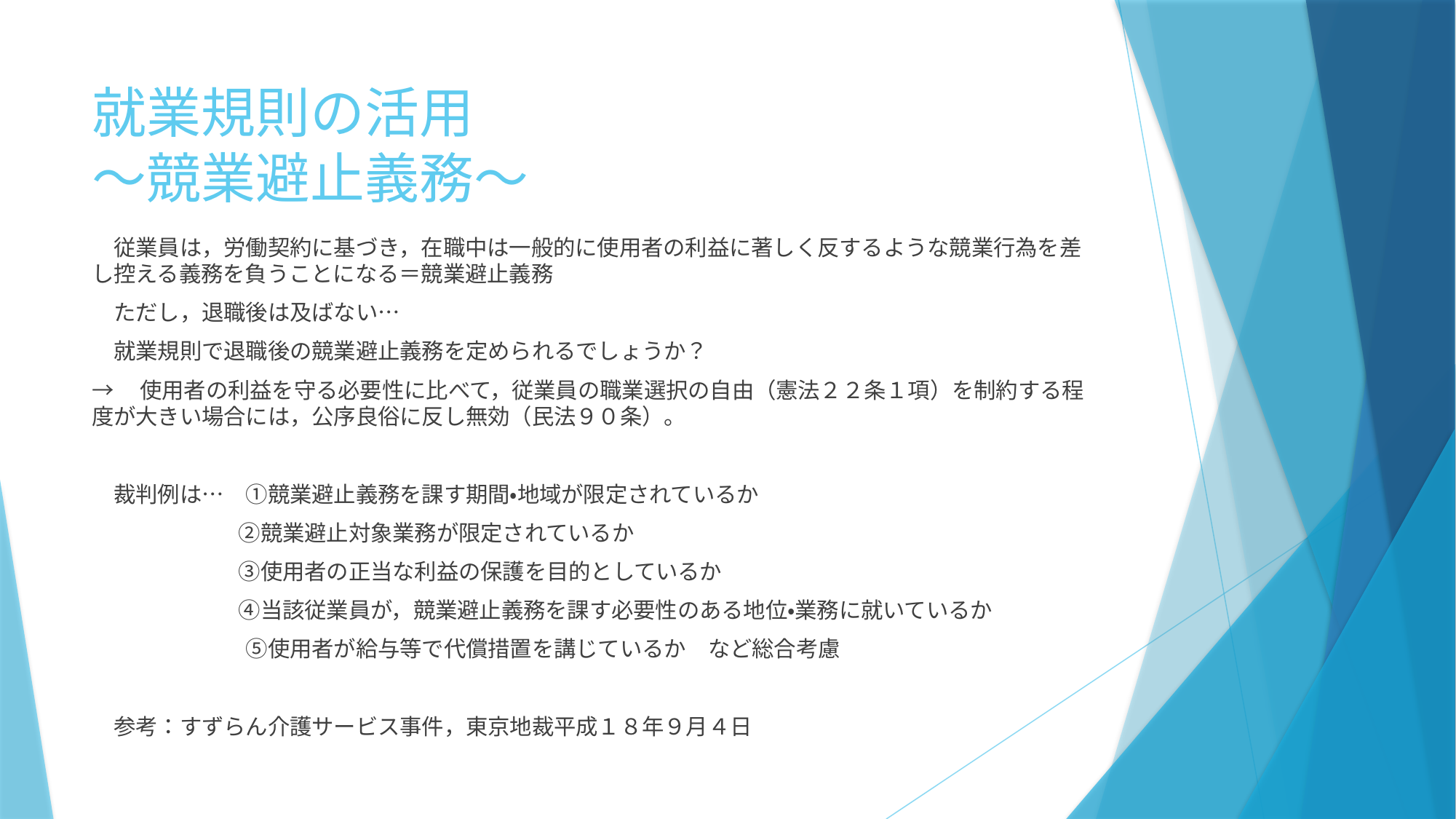

# 就業規則の活用 ～競業避止義務～
　従業員は，労働契約に基づき，在職中は一般的に使用者の利益に著しく反するような競業行為を差し控える義務を負うことになる＝競業避止義務
　ただし，退職後は及ばない…
　就業規則で退職後の競業避止義務を定められるでしょうか？
→　使用者の利益を守る必要性に比べて，従業員の職業選択の自由（憲法２２条１項）を制約する程度が大きい場合には，公序良俗に反し無効（民法９０条）。

　裁判例は…　①競業避止義務を課す期間・地域が限定されているか
　　　　　　   ②競業避止対象業務が限定されているか
　　　　　　   ③使用者の正当な利益の保護を目的としているか
　　　　　　   ④当該従業員が，競業避止義務を課す必要性のある地位・業務に就いているか
　　　　　　　⑤使用者が給与等で代償措置を講じているか　など総合考慮

　参考：すずらん介護サービス事件，東京地裁平成１８年９月４日